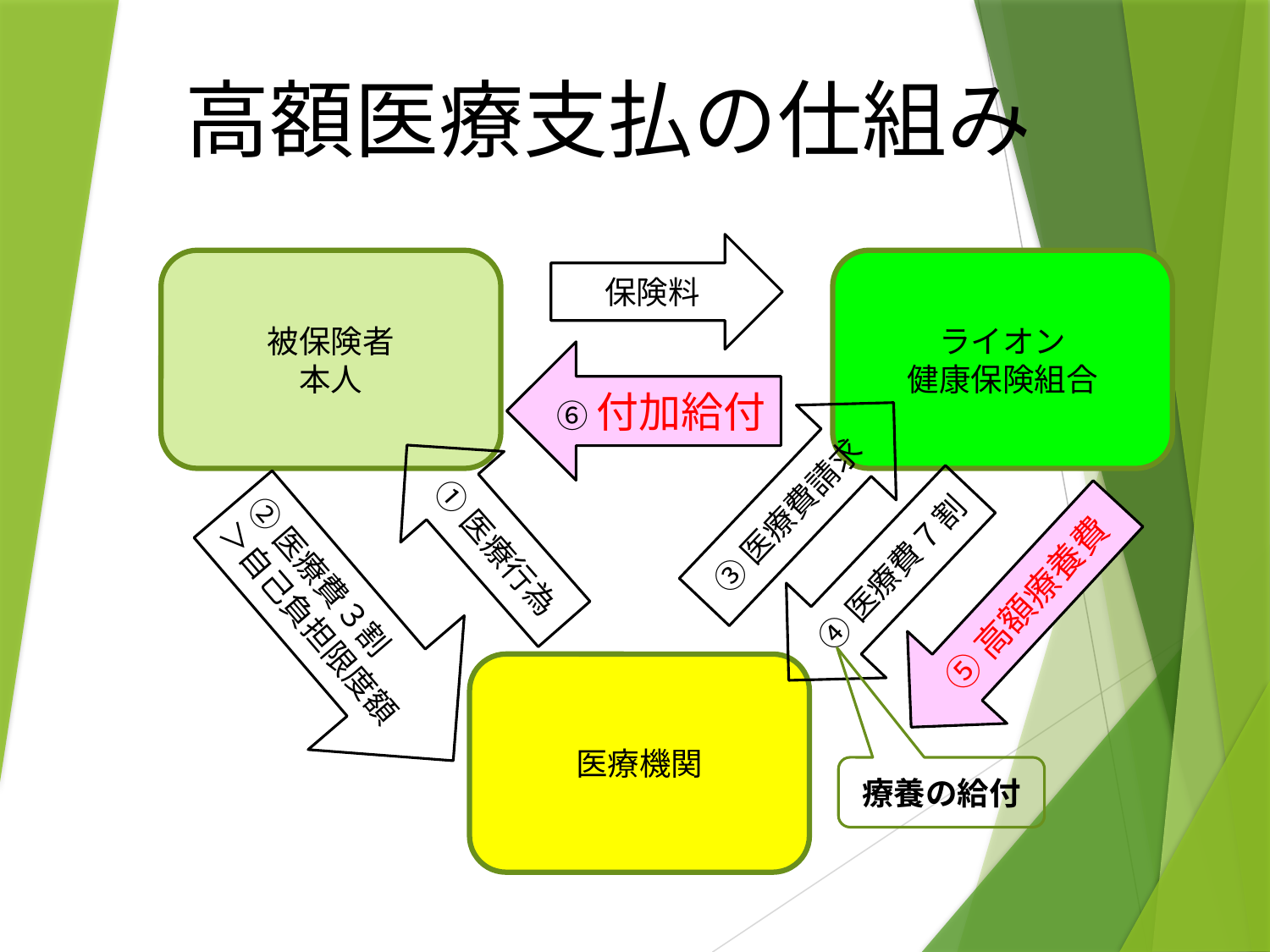

高額医療支払の仕組み
保険料
ライオン
健康保険組合
被保険者
本人
⑥付加給付
③医療費請求
①医療行為
④医療費７割
②医療費３割
＞自己負担限度額
⑤高額療養費
医療機関
療養の給付